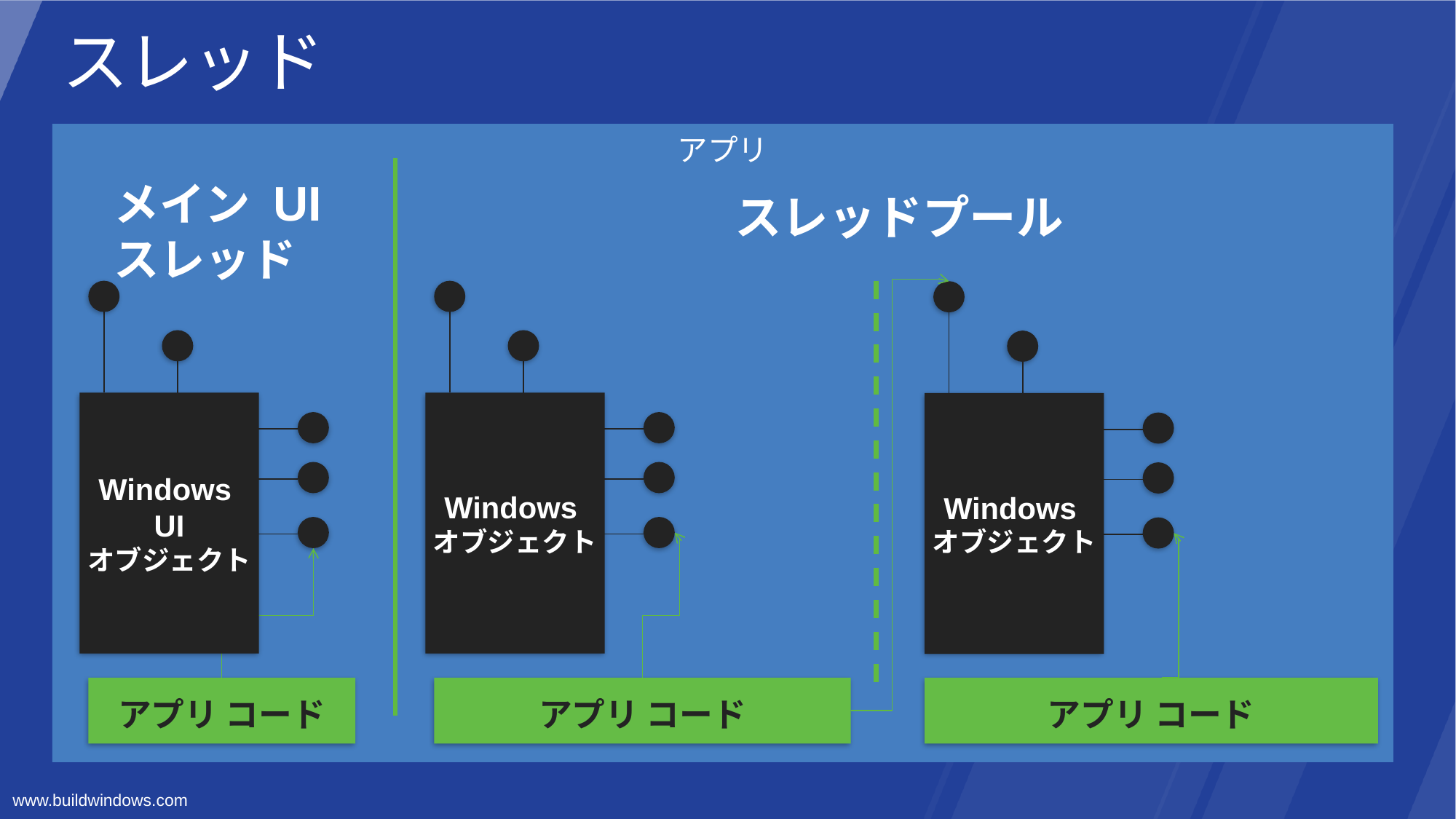

# スレッド
アプリ
メイン UI
スレッド
スレッドプール

Windows
UI
オブジェクト
Windows
オブジェクト
Windows
オブジェクト

アプリ コード
アプリ コード
アプリ コード